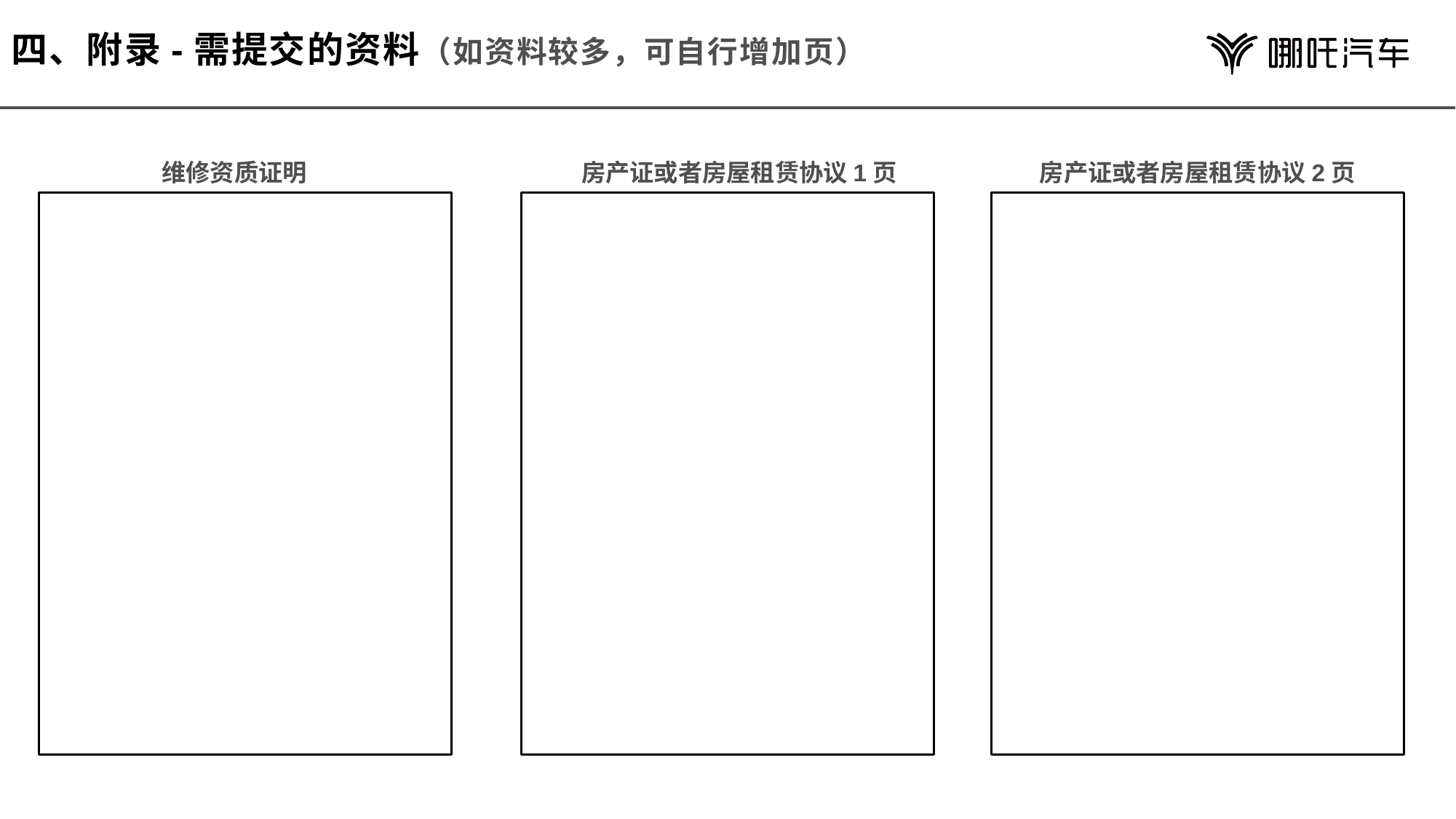

# 四、附录-需提交的资料（如资料较多，可自行增加页）
维修资质证明
房产证或者房屋租赁协议1页
房产证或者房屋租赁协议2页